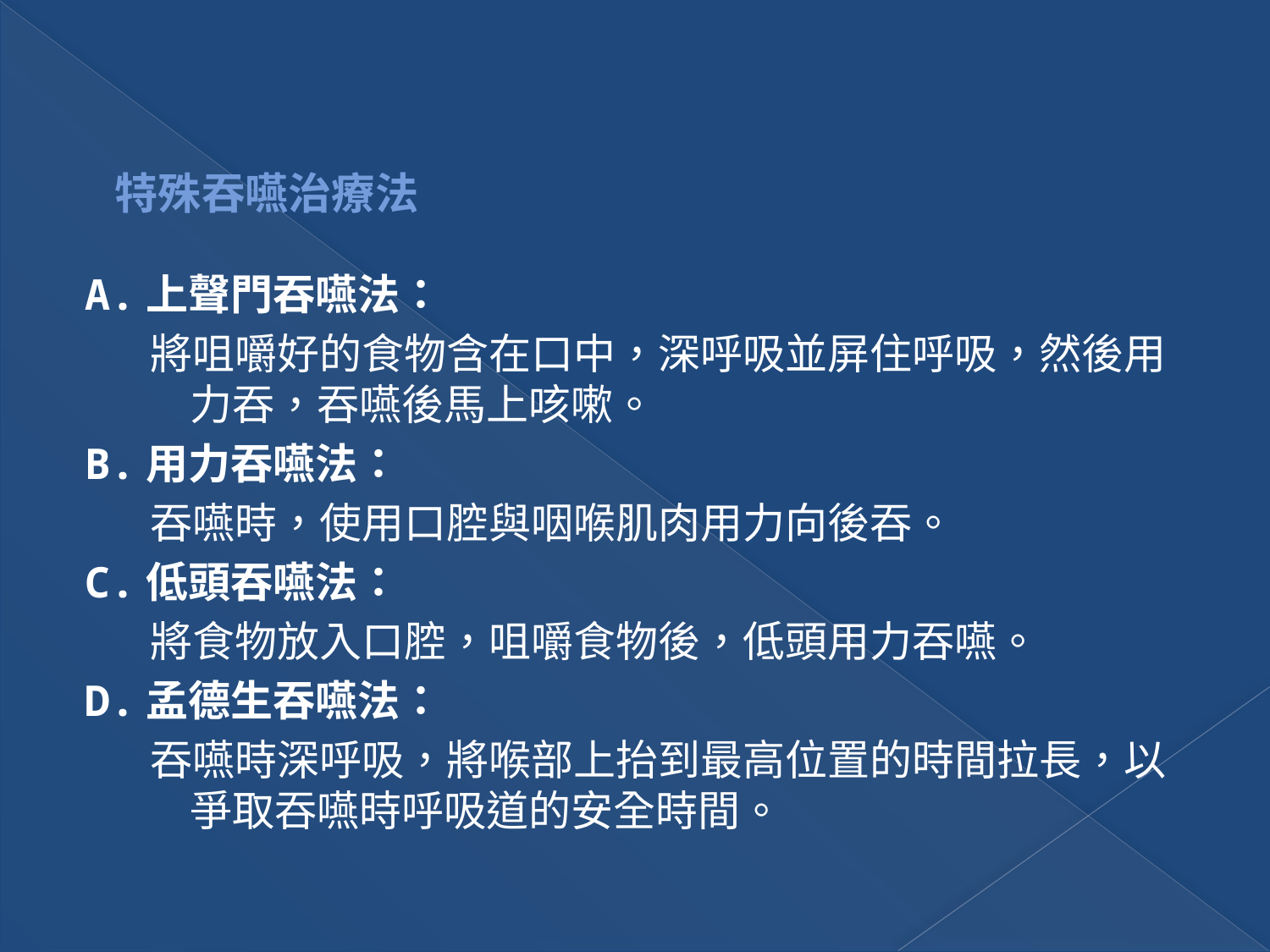

# 特殊吞嚥治療法
A.上聲門吞嚥法：
將咀嚼好的食物含在口中，深呼吸並屏住呼吸，然後用力吞，吞嚥後馬上咳嗽。
B.用力吞嚥法：
吞嚥時，使用口腔與咽喉肌肉用力向後吞。
C.低頭吞嚥法：
將食物放入口腔，咀嚼食物後，低頭用力吞嚥。
D.孟德生吞嚥法：
吞嚥時深呼吸，將喉部上抬到最高位置的時間拉長，以爭取吞嚥時呼吸道的安全時間。